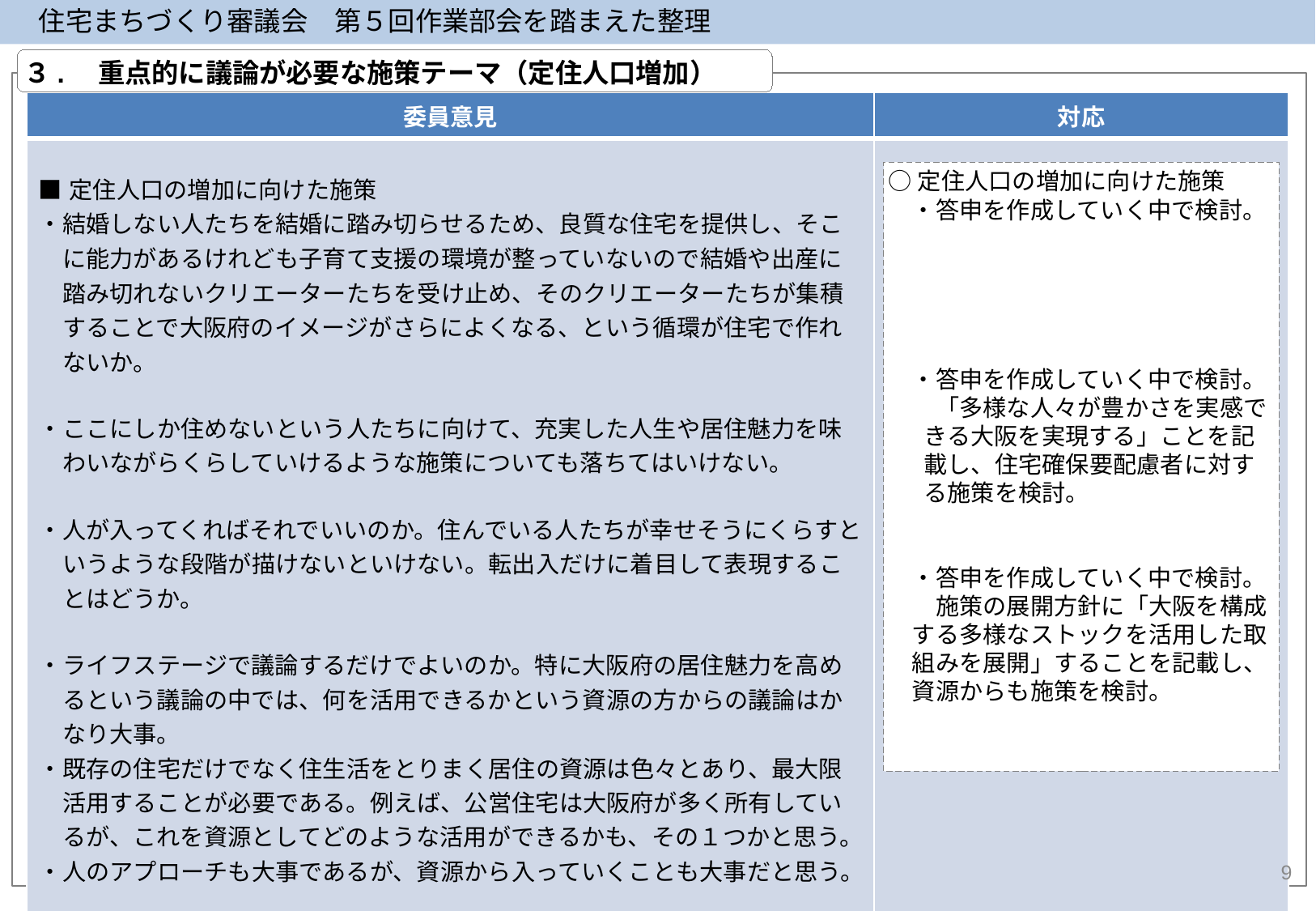

住宅まちづくり審議会　第５回作業部会を踏まえた整理
３.　重点的に議論が必要な施策テーマ（定住人口増加）

| 委員意見 | 対応 |
| --- | --- |
| ■定住人口の増加に向けた施策 ・結婚しない人たちを結婚に踏み切らせるため、良質な住宅を提供し、そこに能力があるけれども子育て支援の環境が整っていないので結婚や出産に踏み切れないクリエーターたちを受け止め、そのクリエーターたちが集積することで大阪府のイメージがさらによくなる、という循環が住宅で作れないか。 ・ここにしか住めないという人たちに向けて、充実した人生や居住魅力を味わいながらくらしていけるような施策についても落ちてはいけない。 ・人が入ってくればそれでいいのか。住んでいる人たちが幸せそうにくらすというような段階が描けないといけない。転出入だけに着目して表現することはどうか。 ・ライフステージで議論するだけでよいのか。特に大阪府の居住魅力を高めるという議論の中では、何を活用できるかという資源の方からの議論はかなり大事。 ・既存の住宅だけでなく住生活をとりまく居住の資源は色々とあり、最大限活用することが必要である。例えば、公営住宅は大阪府が多く所有しているが、これを資源としてどのような活用ができるかも、その１つかと思う。 ・人のアプローチも大事であるが、資源から入っていくことも大事だと思う。 |  |
○定住人口の増加に向けた施策
　・答申を作成していく中で検討。

　・答申を作成していく中で検討。
　　「多様な人々が豊かさを実感できる大阪を実現する」ことを記載し、住宅確保要配慮者に対する施策を検討。

　・答申を作成していく中で検討。
　　施策の展開方針に「大阪を構成する多様なストックを活用した取組みを展開」することを記載し、資源からも施策を検討。

9